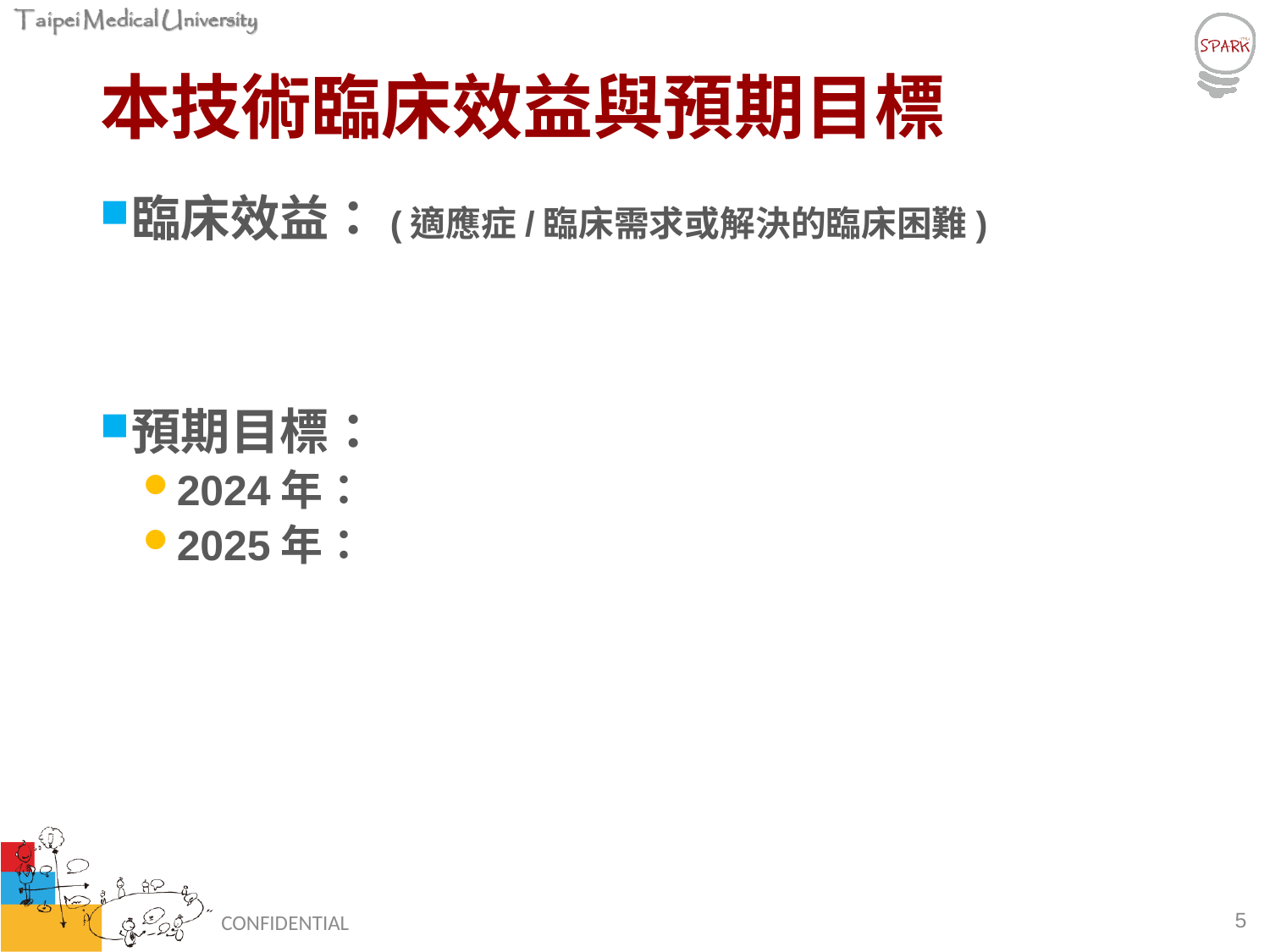

# 本技術臨床效益與預期目標
臨床效益：(適應症/臨床需求或解決的臨床困難)

預期目標：
2024年：
2025年：

5
CONFIDENTIAL